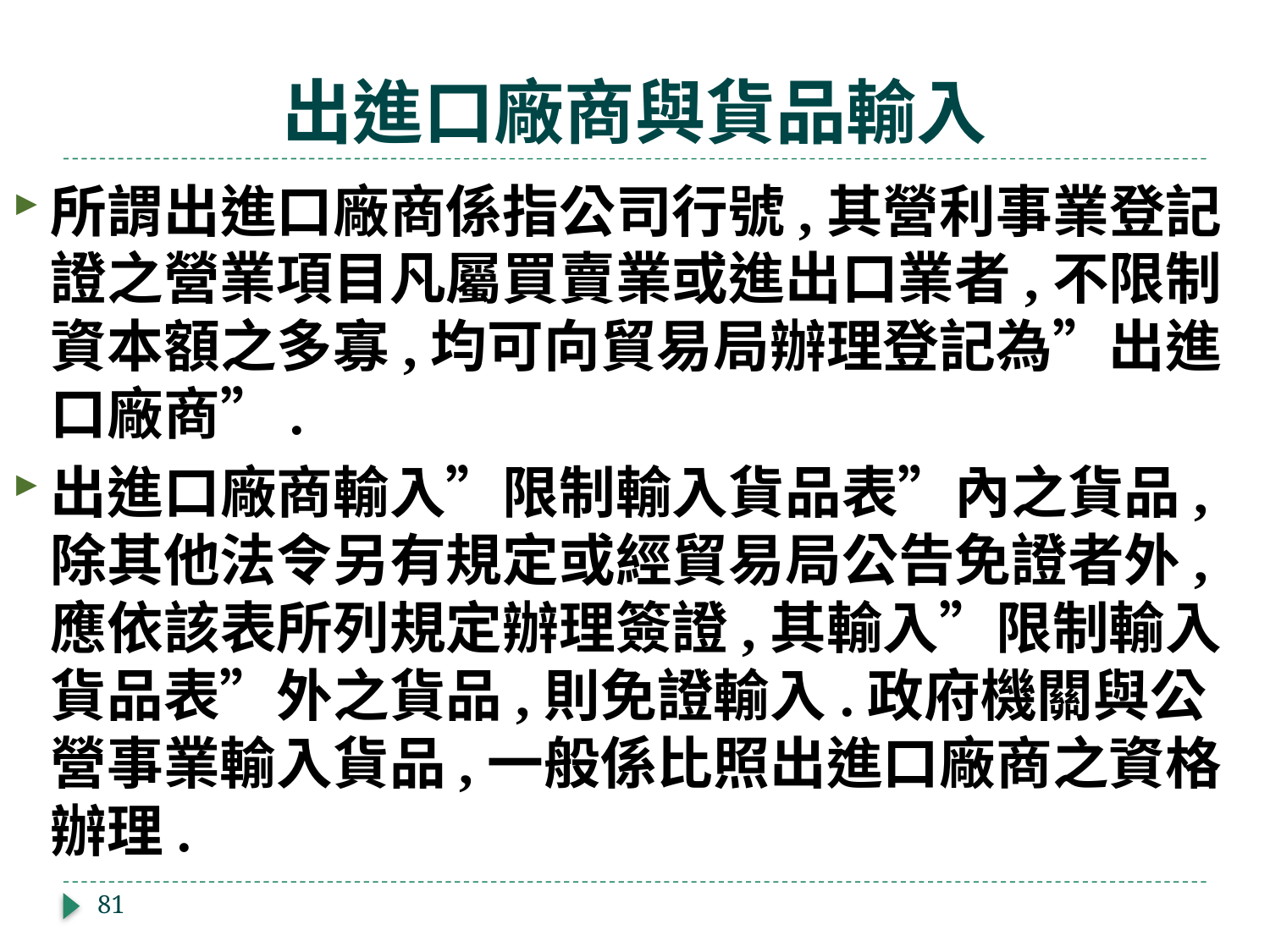

# 出進口廠商與貨品輸入
所謂出進口廠商係指公司行號,其營利事業登記證之營業項目凡屬買賣業或進出口業者,不限制資本額之多寡,均可向貿易局辦理登記為”出進口廠商”.
出進口廠商輸入”限制輸入貨品表”內之貨品,除其他法令另有規定或經貿易局公告免證者外,應依該表所列規定辦理簽證,其輸入”限制輸入貨品表”外之貨品,則免證輸入.政府機關與公營事業輸入貨品,一般係比照出進口廠商之資格辦理.
81